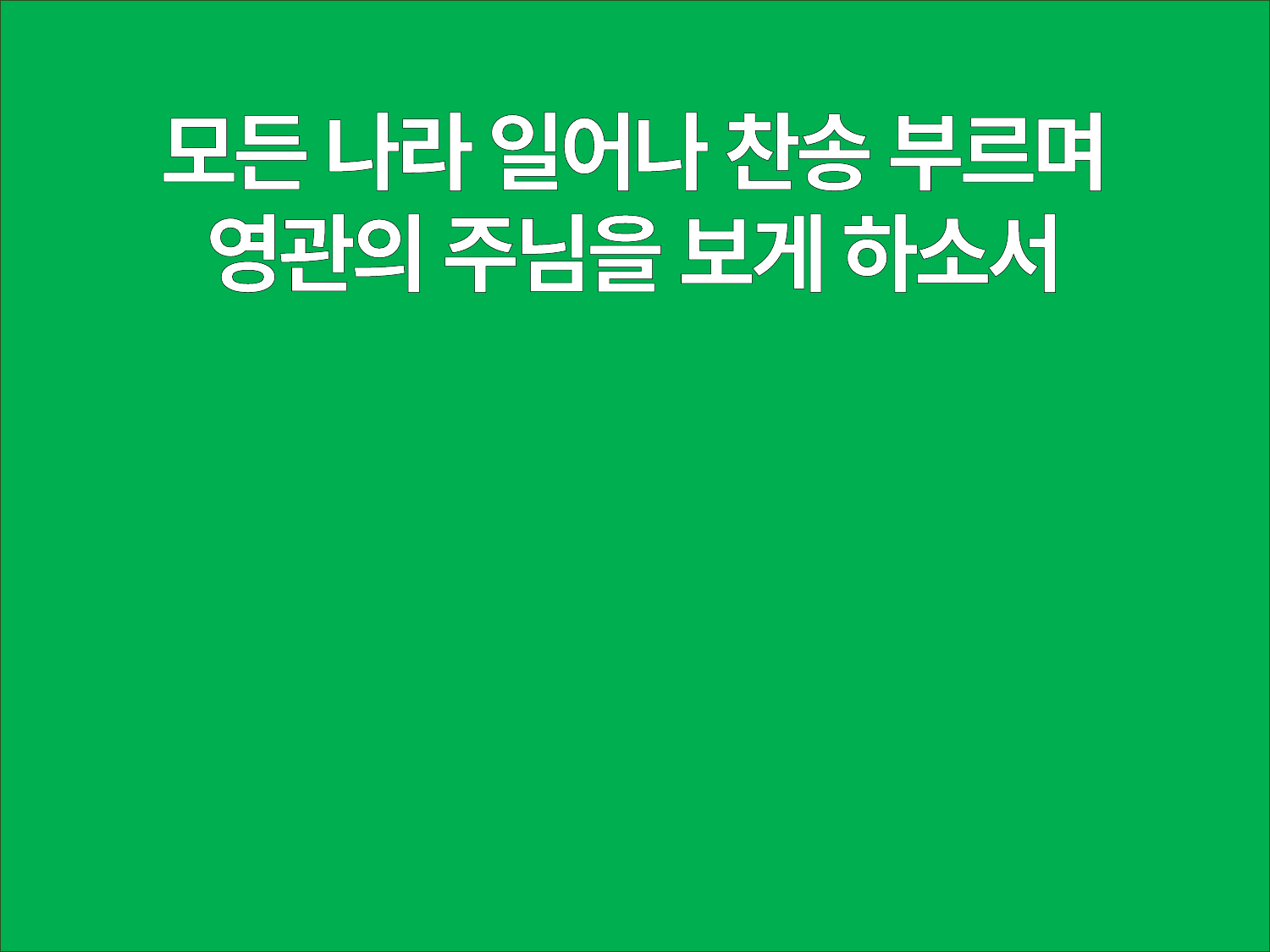

모든 나라 일어나 찬송 부르며
영관의 주님을 보게 하소서